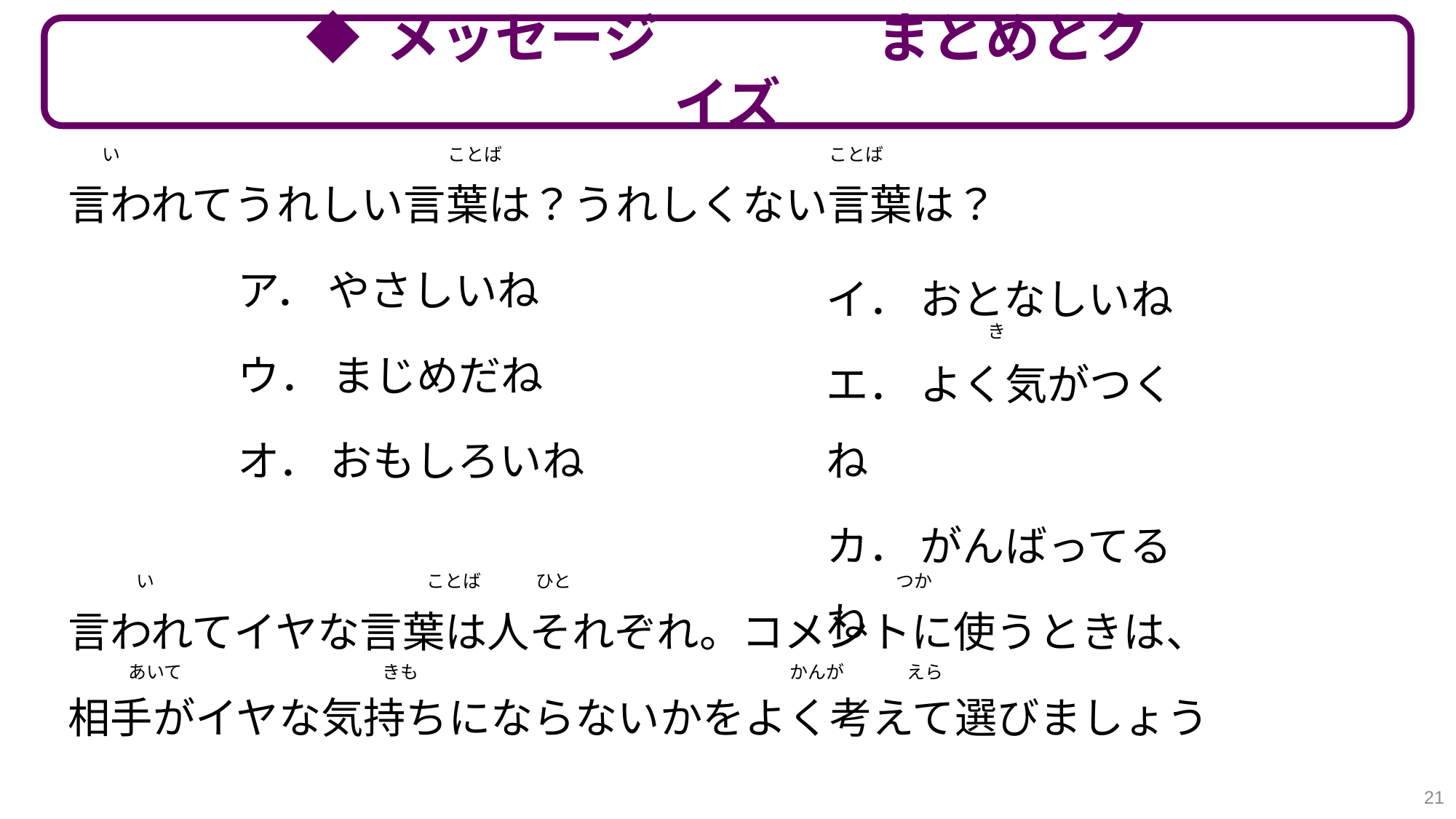

◆ メッセージ　　　　まとめとクイズ

い　　　　　　　　　　　　　　　　　　ことば　　　　　　　　　　　　　　　　　　ことば
言われてうれしい言葉は？うれしくない言葉は？
　　　　ア． やさしいね
　　　　ウ． まじめだね
　　　　オ． おもしろいね

言われてイヤな言葉は人それぞれ。コメントに使うときは、
相手がイヤな気持ちにならないかをよく考えて選びましょう
イ． おとなしいね
エ． よく気がつくね
カ． がんばってるね
き
い　　　　　　　　　　　　　　　ことば　　　ひと　　　　　　　　　　　　　　　             つか
あいて　　　　　　　　　　　きも　　　　　　　　　　　　　　　　　　           かんが  　　　えら
21